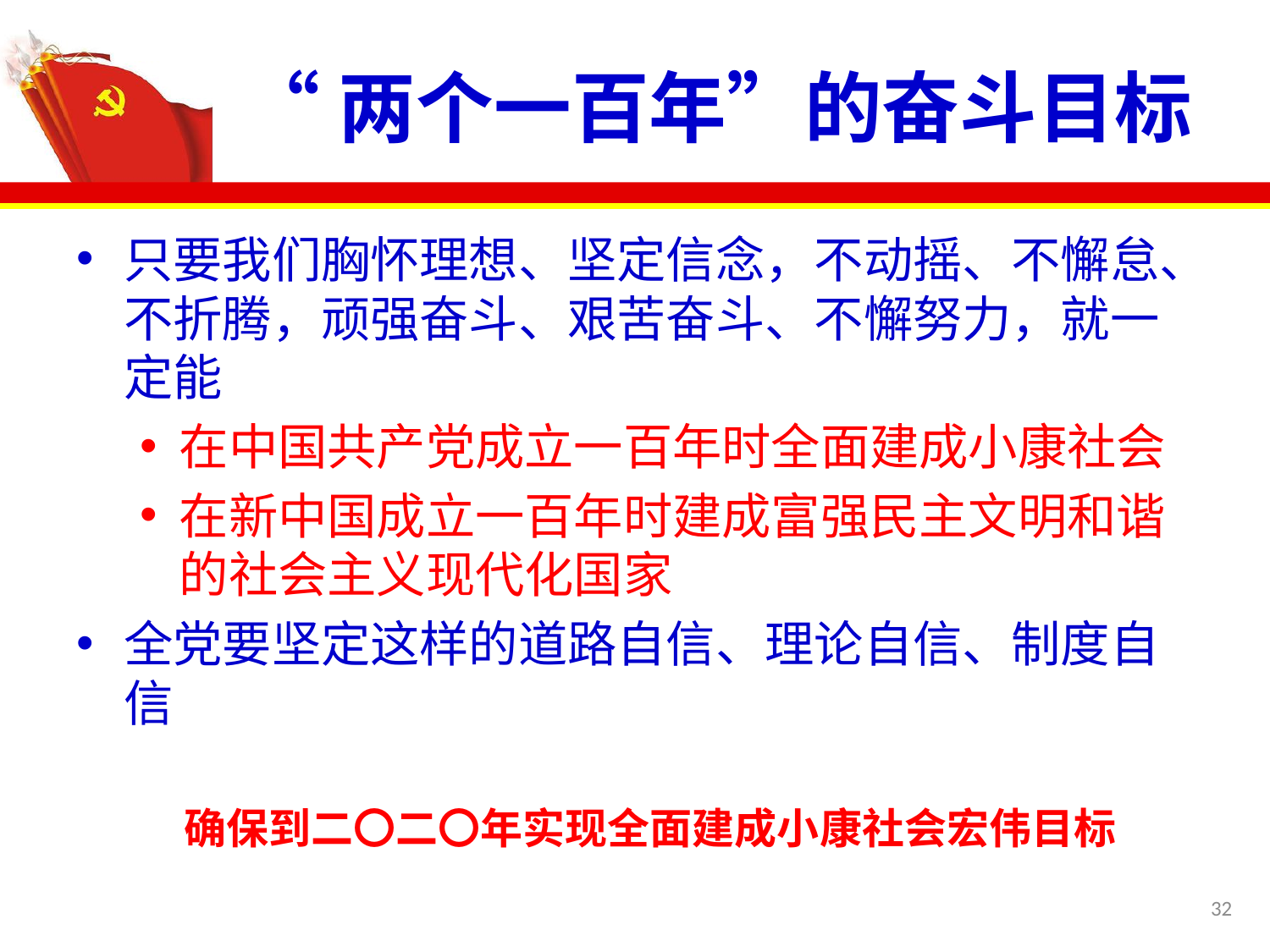

# “两个一百年”的奋斗目标
只要我们胸怀理想、坚定信念，不动摇、不懈怠、不折腾，顽强奋斗、艰苦奋斗、不懈努力，就一定能
在中国共产党成立一百年时全面建成小康社会
在新中国成立一百年时建成富强民主文明和谐的社会主义现代化国家
全党要坚定这样的道路自信、理论自信、制度自信

确保到二〇二〇年实现全面建成小康社会宏伟目标
32